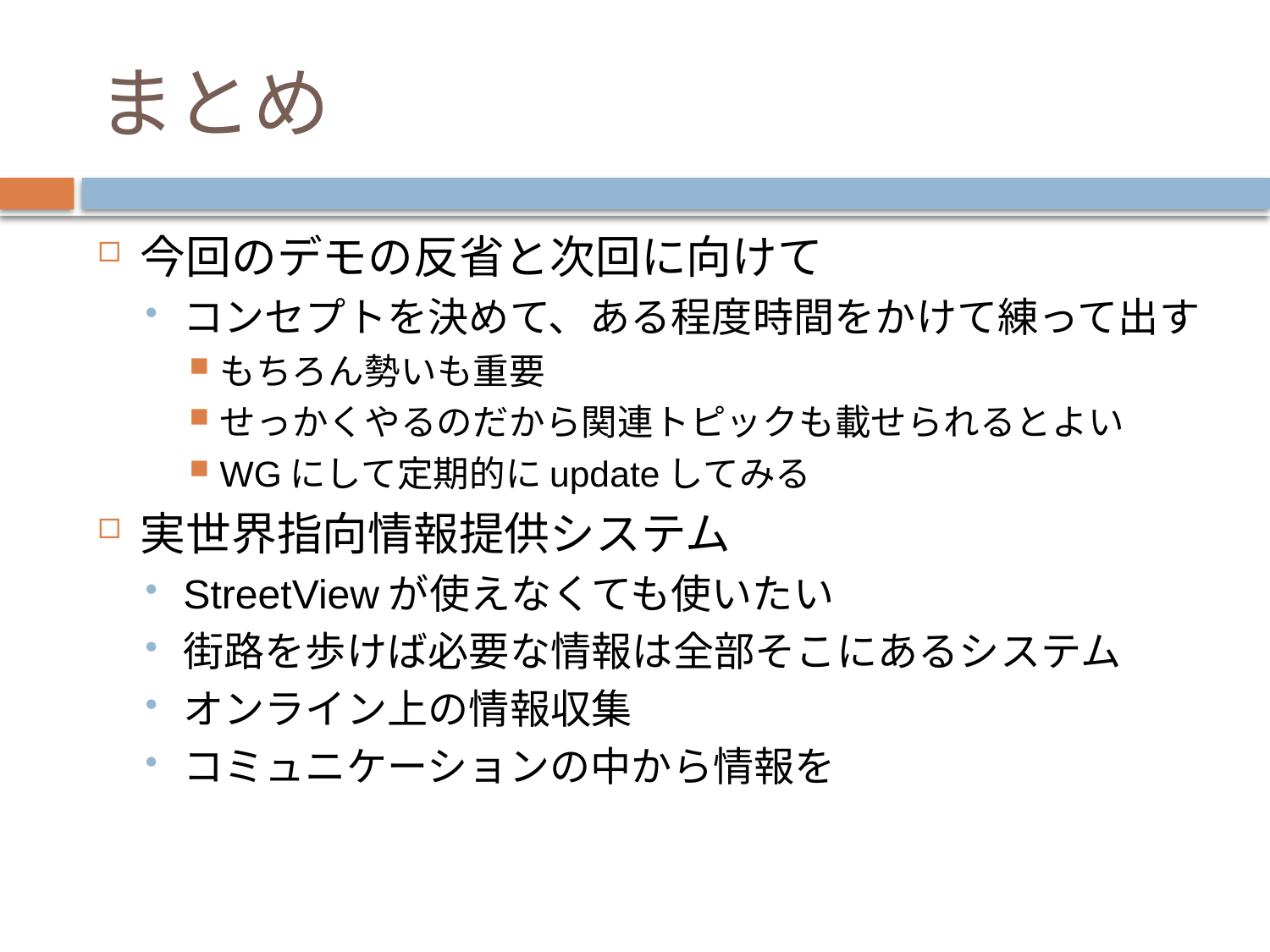

# まとめ
今回のデモの反省と次回に向けて
コンセプトを決めて、ある程度時間をかけて練って出す
もちろん勢いも重要
せっかくやるのだから関連トピックも載せられるとよい
WGにして定期的にupdateしてみる
実世界指向情報提供システム
StreetViewが使えなくても使いたい
街路を歩けば必要な情報は全部そこにあるシステム
オンライン上の情報収集
コミュニケーションの中から情報を